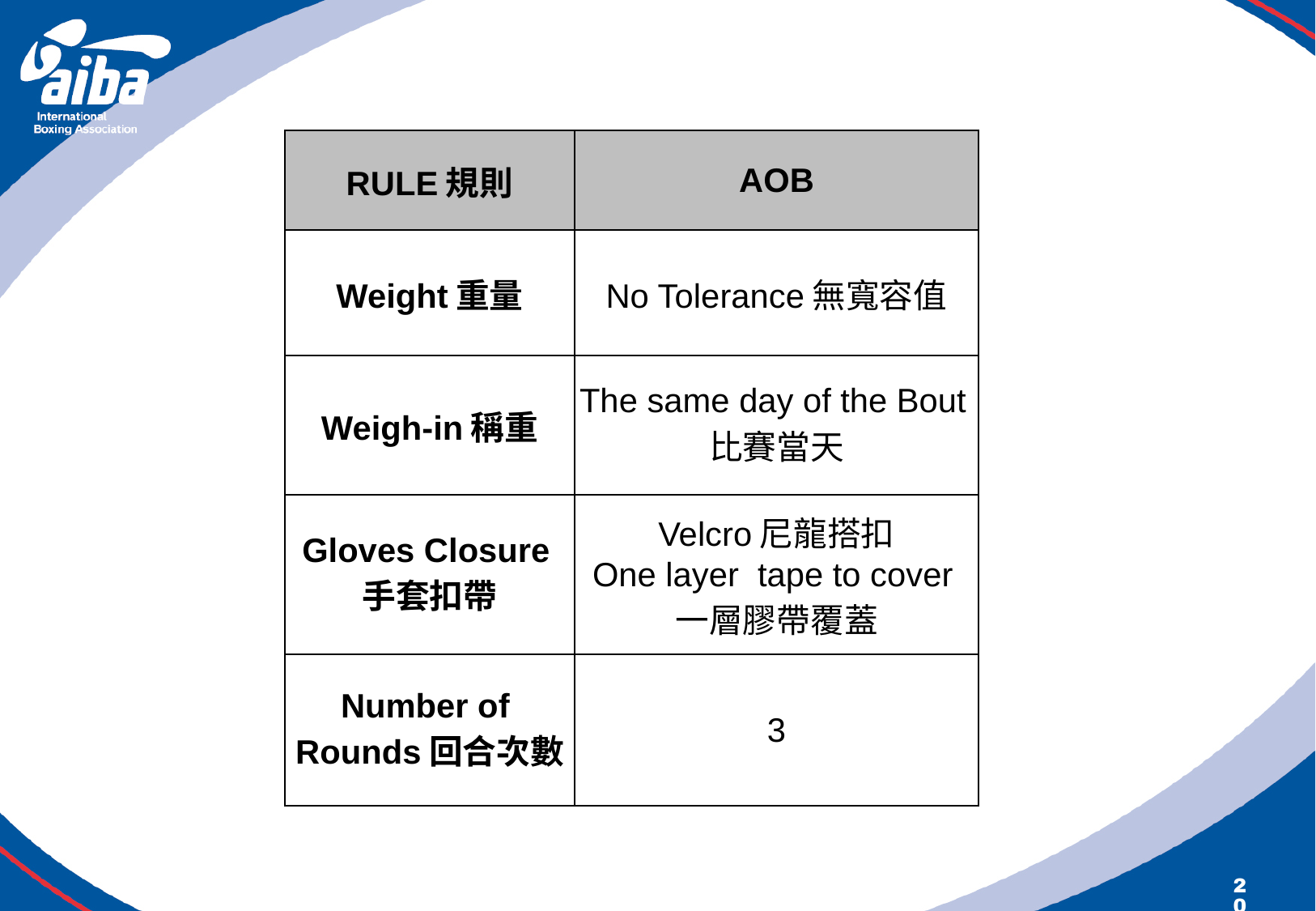

| RULE規則 | AOB |
| --- | --- |
| Weight重量 | No Tolerance無寬容值 |
| Weigh-in稱重 | The same day of the Bout比賽當天 |
| Gloves Closure手套扣帶 | Velcro尼龍搭扣 One layer tape to cover一層膠帶覆蓋 |
| Number of Rounds回合次數 | 3 |
209